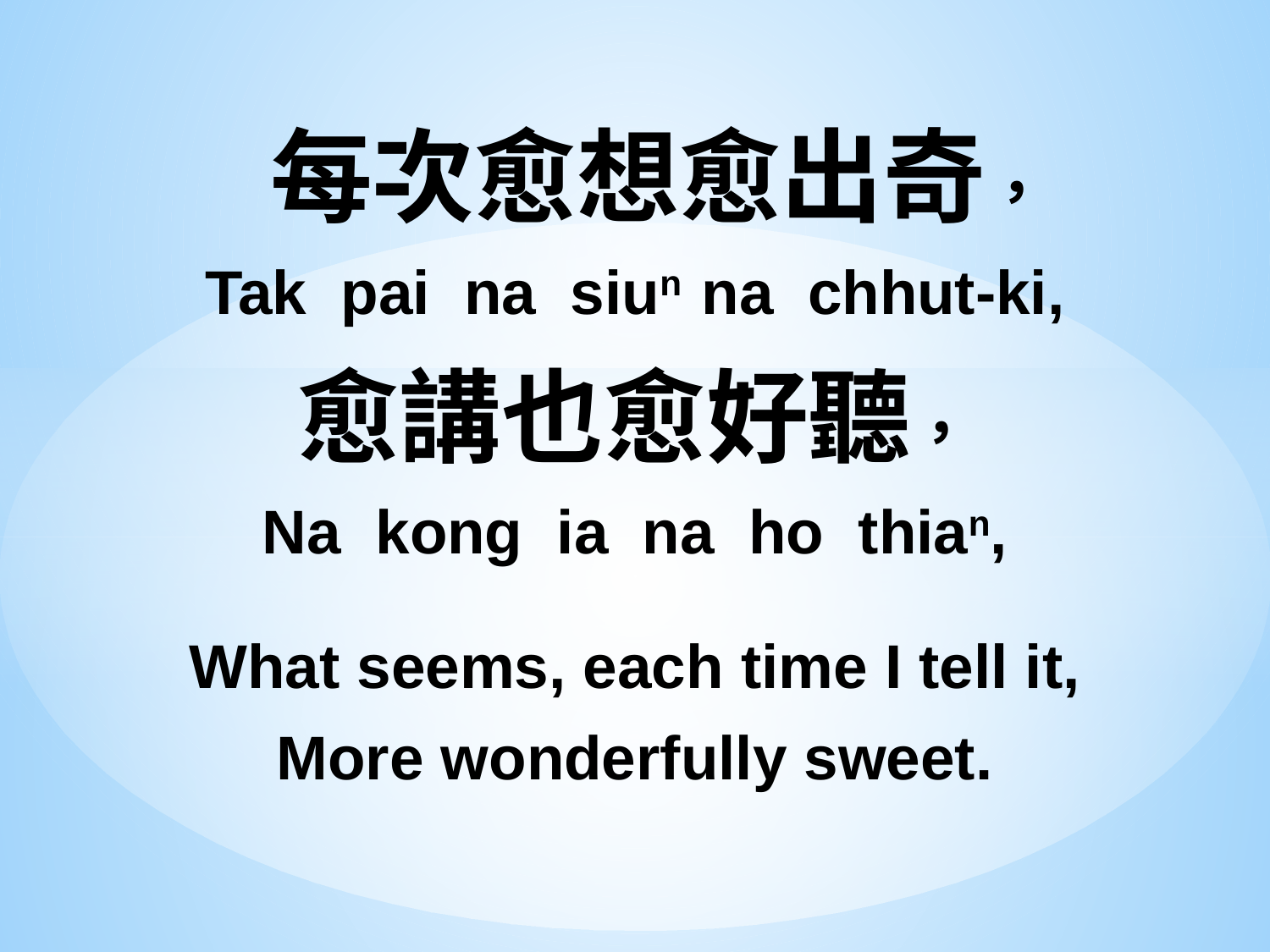

每次愈想愈出奇，
Tak  pai  na  siun  na  chhut-ki,
愈講也愈好聽，
Na  kong  ia  na  ho  thian,

What seems, each time I tell it,
More wonderfully sweet.